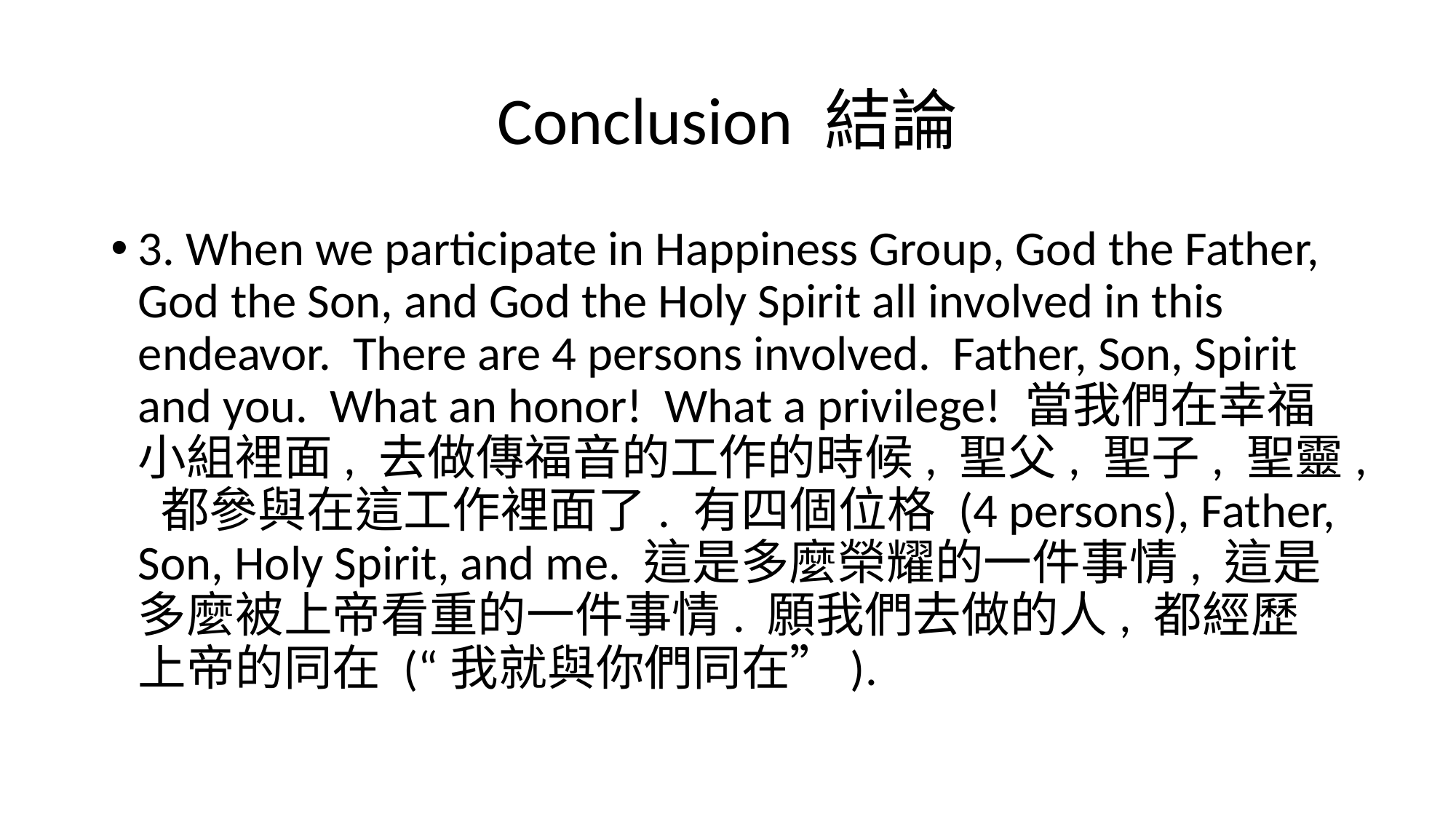

# Conclusion 結論
3. When we participate in Happiness Group, God the Father, God the Son, and God the Holy Spirit all involved in this endeavor.  There are 4 persons involved.  Father, Son, Spirit and you.  What an honor!  What a privilege! 當我們在幸福小組裡面, 去做傳福音的工作的時候, 聖父, 聖子, 聖靈, 都參與在這工作裡面了. 有四個位格 (4 persons), Father, Son, Holy Spirit, and me. 這是多麼榮耀的一件事情, 這是多麼被上帝看重的一件事情. 願我們去做的人, 都經歷上帝的同在 (“我就與你們同在”).